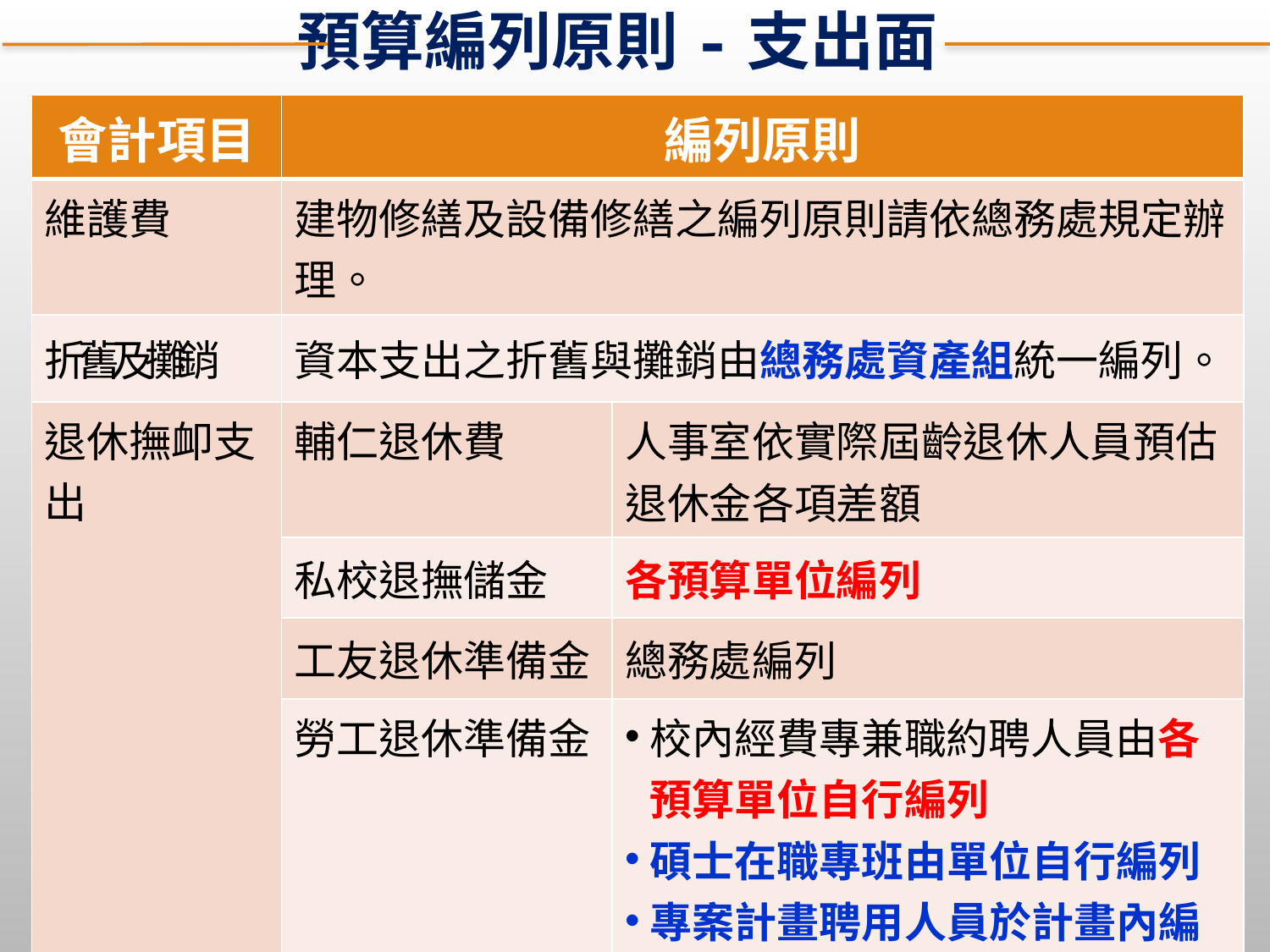

預算編列原則-支出面
| 會計項目 | 編列原則 |  |
| --- | --- | --- |
| 維護費 | 建物修繕及設備修繕之編列原則請依總務處規定辦理。 |  |
| 折舊及攤銷 | 資本支出之折舊與攤銷由總務處資產組統一編列。 |  |
| 退休撫卹支出 | 輔仁退休費 | 人事室依實際屆齡退休人員預估退休金各項差額 |
|  | 私校退撫儲金 | 各預算單位編列 |
|  | 工友退休準備金 | 總務處編列 |
|  | 勞工退休準備金 | 校內經費專兼職約聘人員由各預算單位自行編列 碩士在職專班由單位自行編列 專案計畫聘用人員於計畫內編列 |